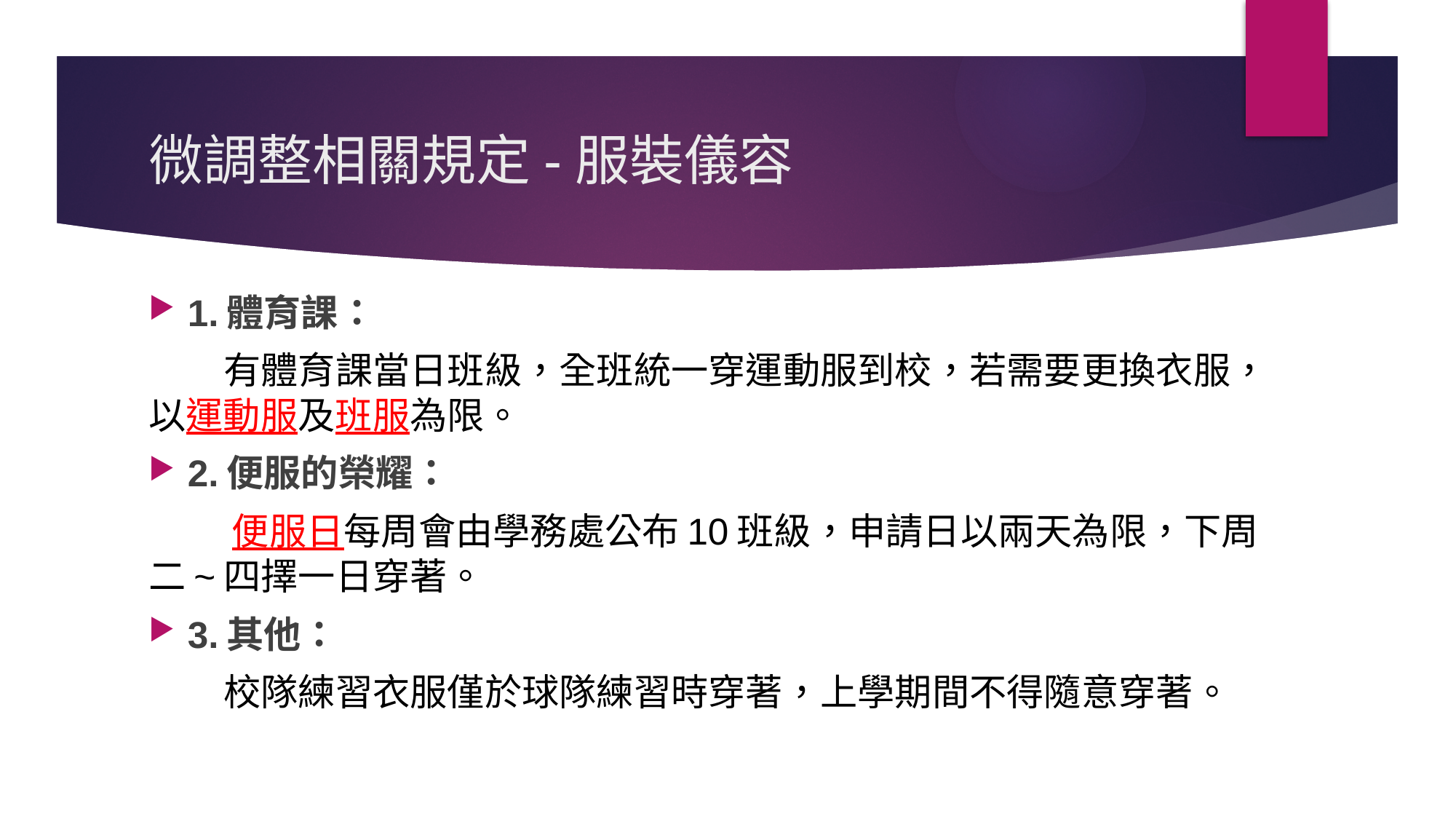

# 微調整相關規定-服裝儀容
1.體育課：
        有體育課當日班級，全班統一穿運動服到校，若需要更換衣服，以運動服及班服為限。
2.便服的榮耀：
         便服日每周會由學務處公布10班級，申請日以兩天為限，下周二~四擇一日穿著。
3.其他：
        校隊練習衣服僅於球隊練習時穿著，上學期間不得隨意穿著。